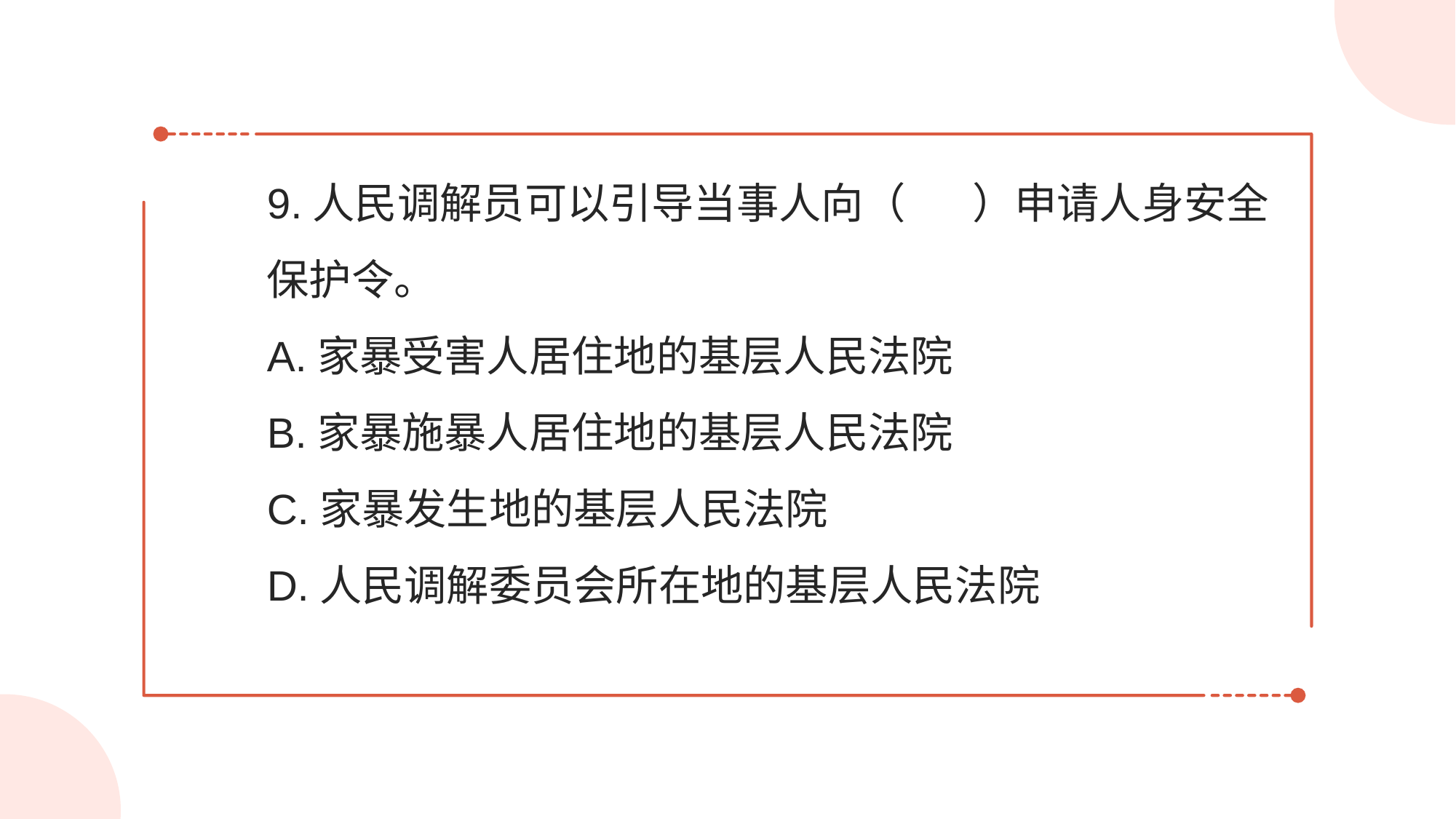

9.人民调解员可以引导当事人向（       ）申请人身安全保护令。
A.家暴受害人居住地的基层人民法院
B.家暴施暴人居住地的基层人民法院
C.家暴发生地的基层人民法院
D.人民调解委员会所在地的基层人民法院

#